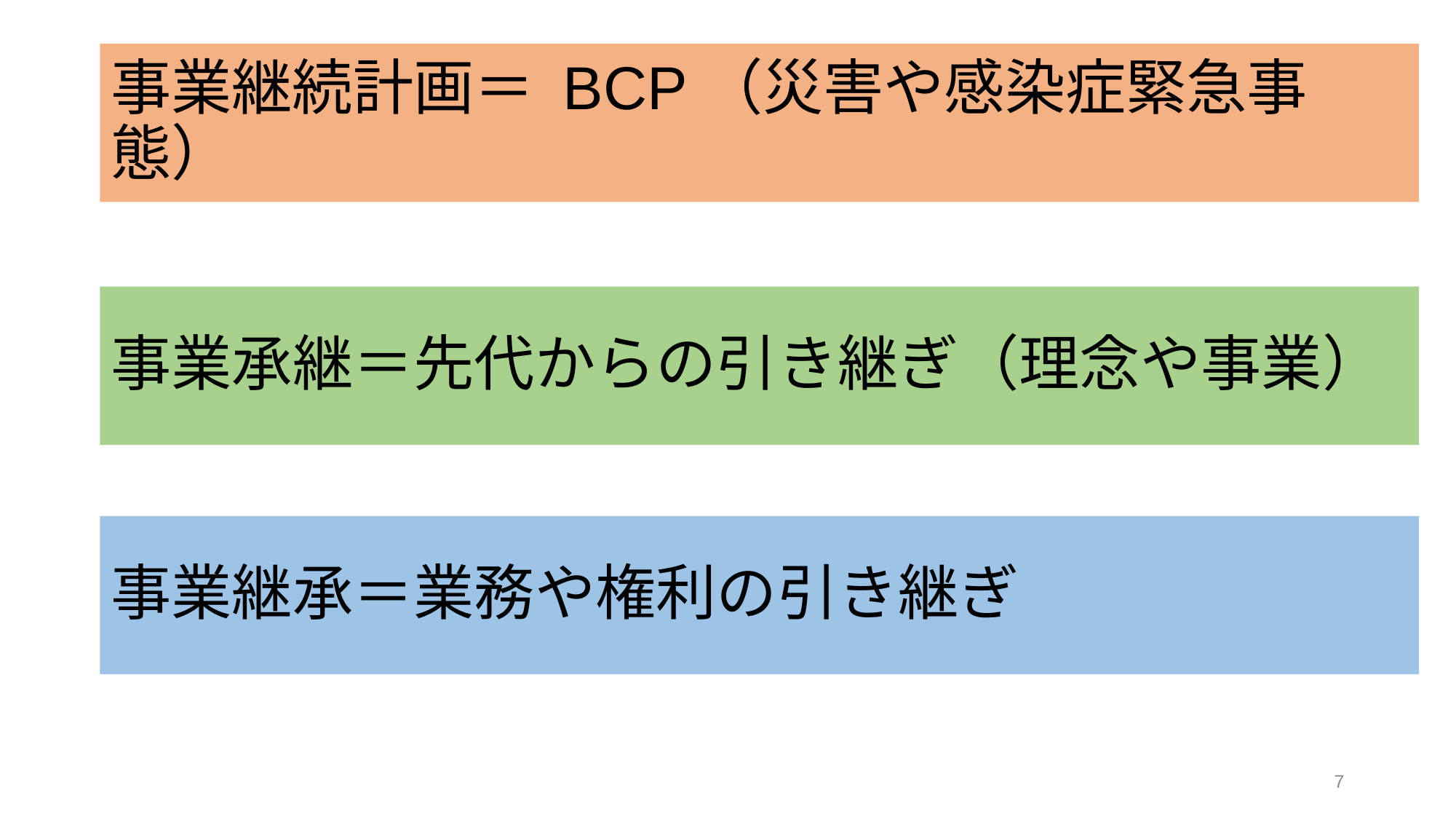

# 事業継続計画＝ BCP（災害や感染症緊急事態）
事業承継＝先代からの引き継ぎ（理念や事業）
事業継承＝業務や権利の引き継ぎ

7